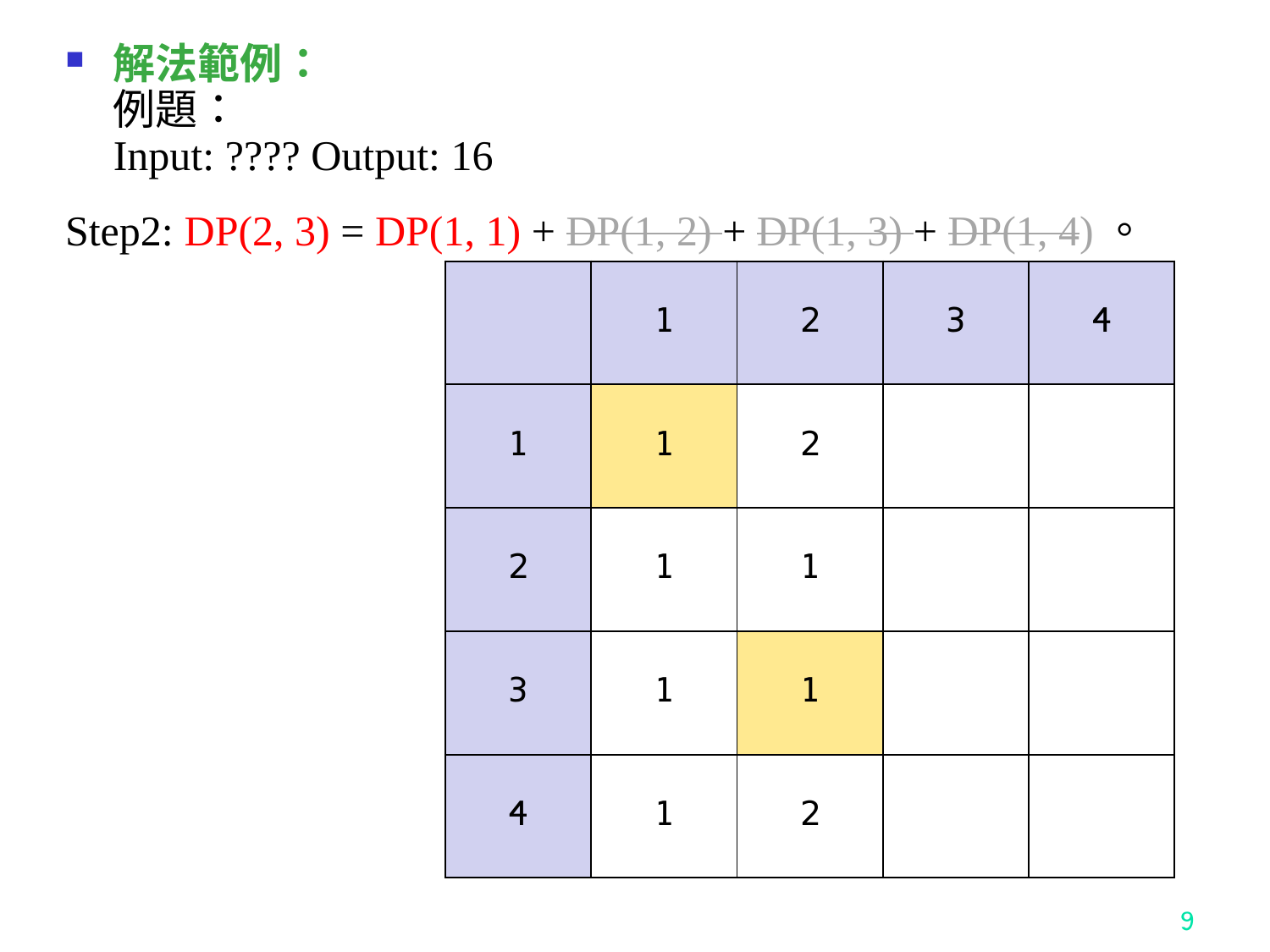

解法範例：
例題：
Input: ???? Output: 16
Step2: DP(2, 3) = DP(1, 1) + DP(1, 2) + DP(1, 3) + DP(1, 4)。
|  | 1 | 2 | 3 | 4 |
| --- | --- | --- | --- | --- |
| 1 | 1 | 2 |  |  |
| 2 | 1 | 1 |  |  |
| 3 | 1 | 1 |  |  |
| 4 | 1 | 2 |  |  |
9